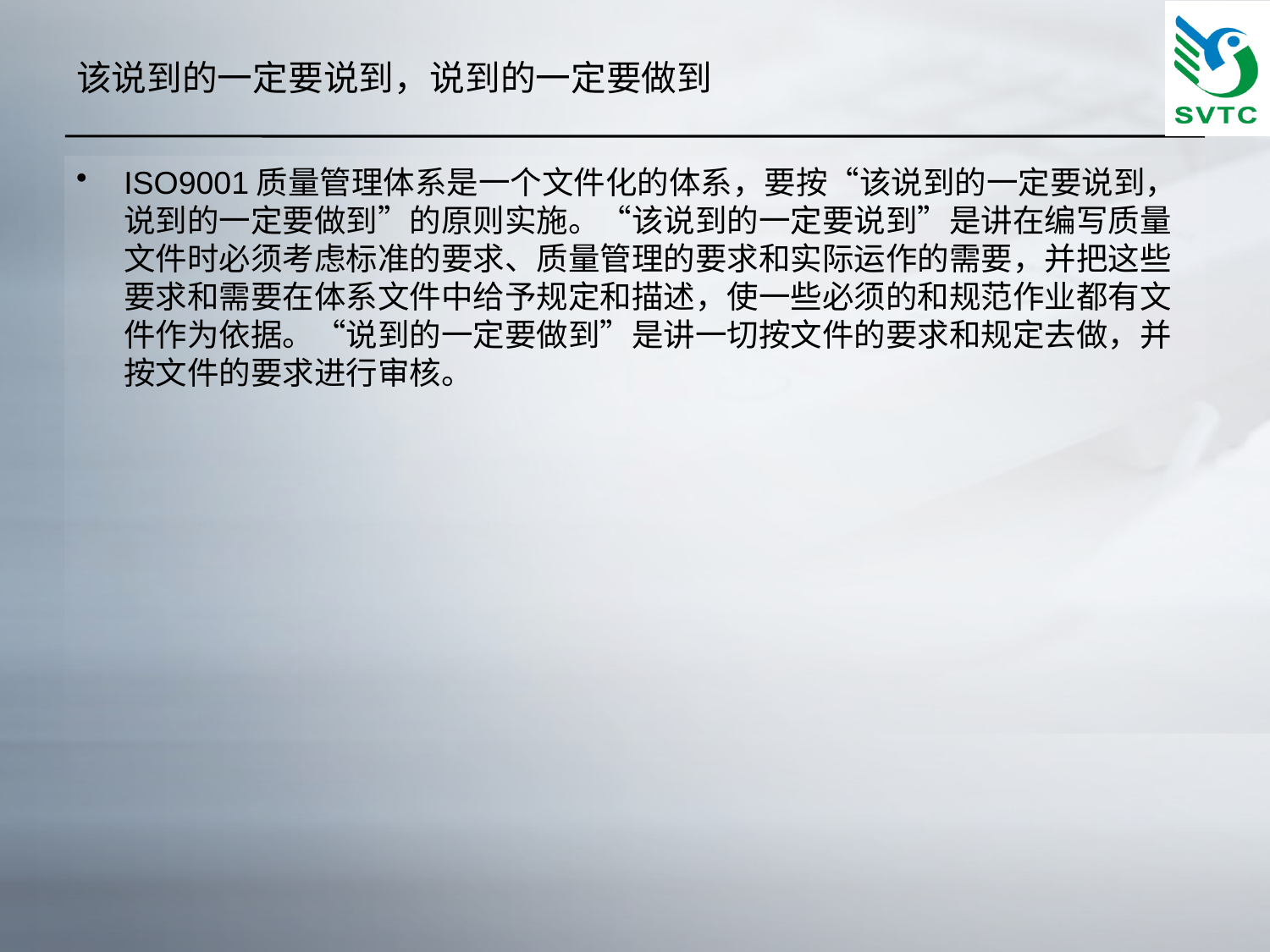

# 该说到的一定要说到，说到的一定要做到
ISO9001质量管理体系是一个文件化的体系，要按“该说到的一定要说到，说到的一定要做到”的原则实施。“该说到的一定要说到”是讲在编写质量文件时必须考虑标准的要求、质量管理的要求和实际运作的需要，并把这些要求和需要在体系文件中给予规定和描述，使一些必须的和规范作业都有文件作为依据。“说到的一定要做到”是讲一切按文件的要求和规定去做，并按文件的要求进行审核。